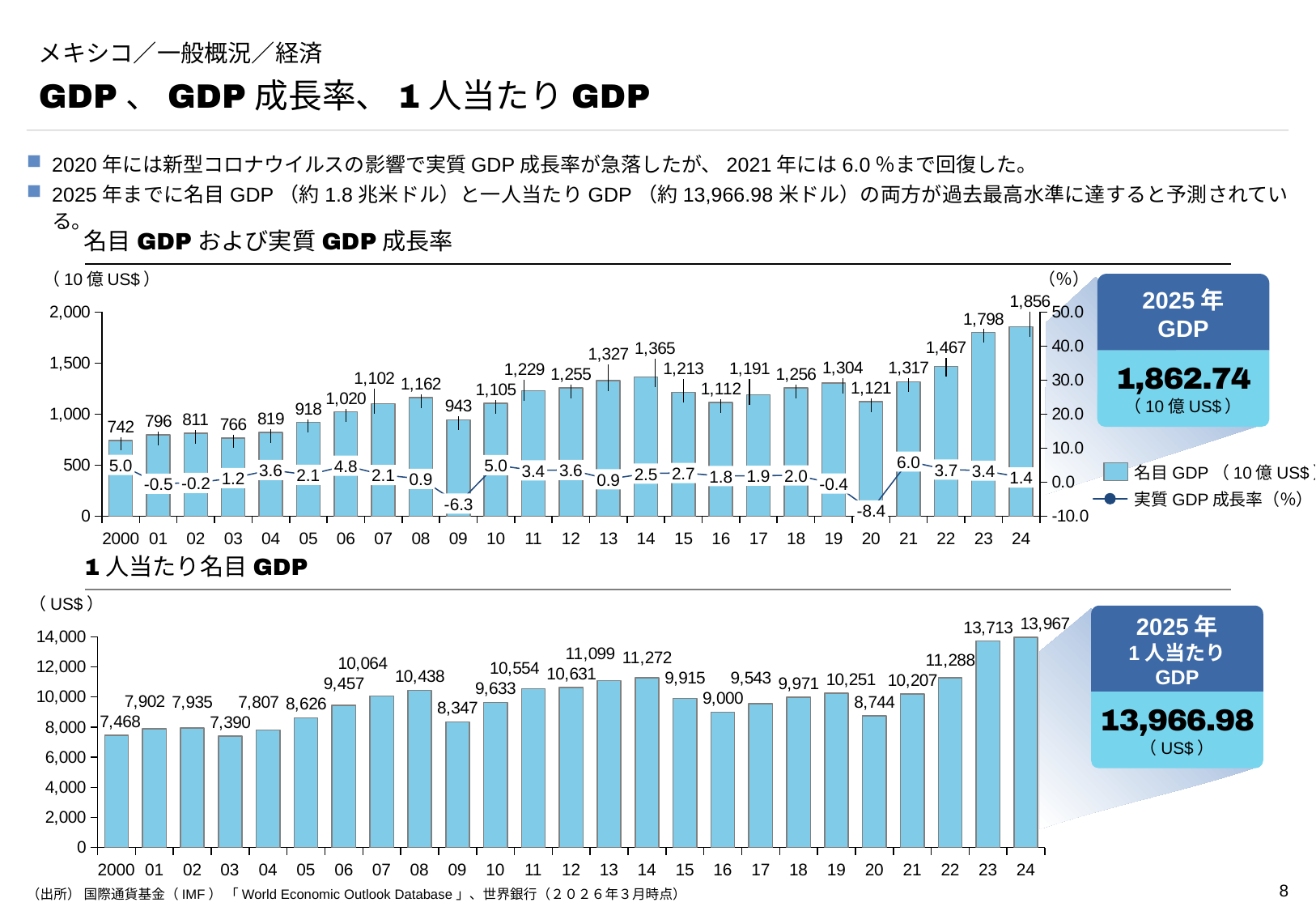

# メキシコ／一般概況／経済
GDP、GDP成長率、1人当たりGDP
2020年には新型コロナウイルスの影響で実質GDP成長率が急落したが、2021年には6.0％まで回復した。
2025年までに名目GDP（約1.8兆米ドル）と一人当たりGDP（約13,966.98米ドル）の両方が過去最高水準に達すると予測されている。
名目GDPおよび実質GDP成長率
（10億US$）
（％）

### Chart

| Category |  |  |
|---|---|---|
2025年
GDP

1,862.74
（10億US$）
6.0
5.0
5.0
4.8
3.7
3.6
3.6
3.4
3.4
名目GDP（10億US$）
2.7

2.5
2.1
2.1
2.0
1.9
1.8
1.4
1.2
0.9
0.9
-0.2
-0.4
-0.5
実質GDP成長率（％）
-6.3

-8.4
2000
01
02
03
04
05
06
07
08
09
10
11
12
13
14
15
16
17
18
19
20
21
22
23
24
1人当たり名目GDP
（US$）

### Chart

| Category |  |
|---|---|
2025年
1人当たり
GDP

13,966.98
（US$）
2000
01
02
03
04
05
06
07
08
09
10
11
12
13
14
15
16
17
18
19
20
21
22
23
24
（出所） 国際通貨基金（IMF） 「World Economic Outlook Database」、世界銀行（２０２６年３月時点）